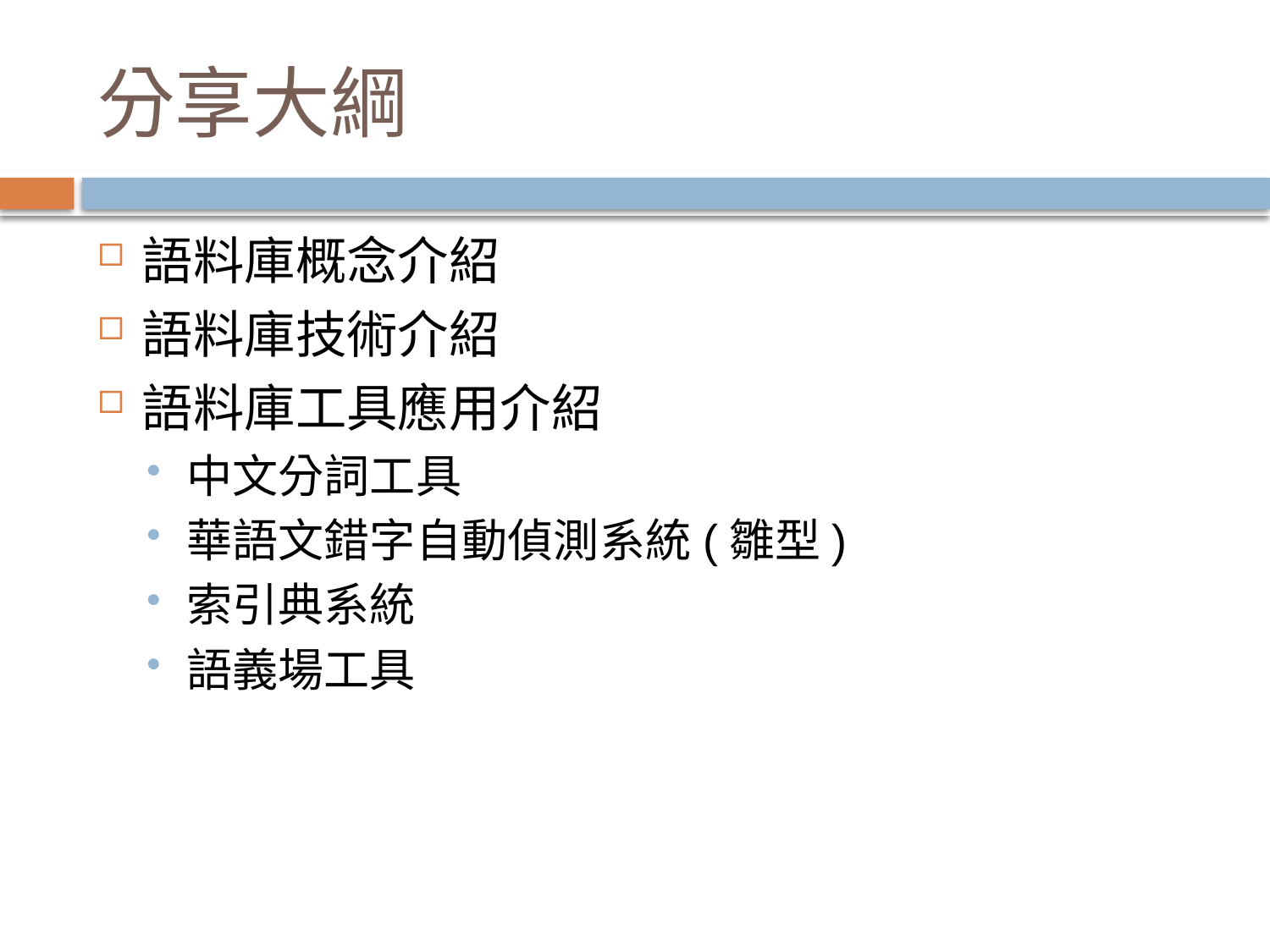

# 分享大綱
語料庫概念介紹
語料庫技術介紹
語料庫工具應用介紹
中文分詞工具
華語文錯字自動偵測系統(雛型)
索引典系統
語義場工具